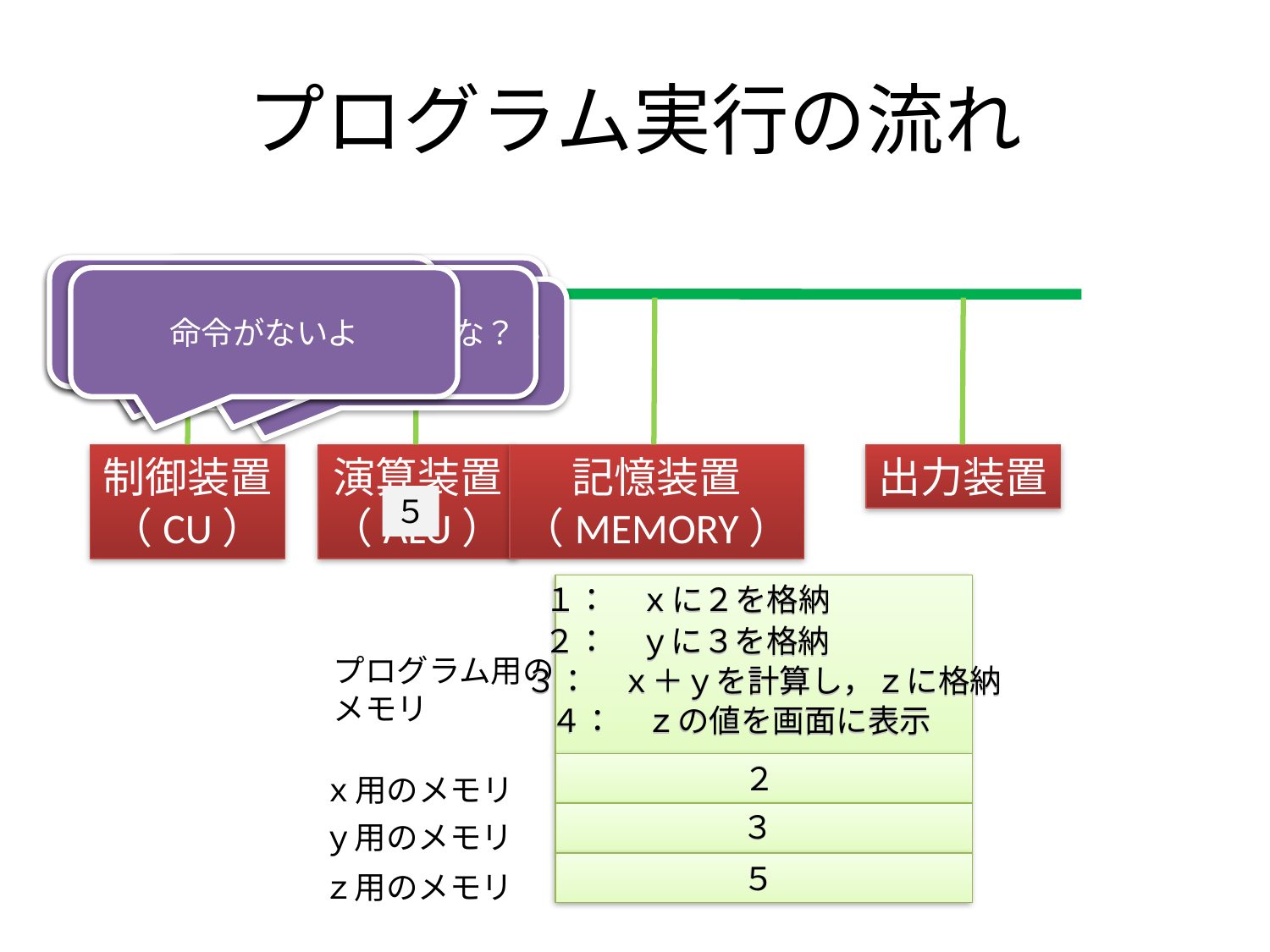

# プログラム実行の流れ
ｘのところに，２を入れるんだね！
ｙのところに，３を入れるんだね！
ｘとｙを足すんだね．ALU，計算して結果をZに入れて．
1行目の命令は何かな？
２行目の命令は何かな？
ｚの値を出力するんだね
命令がないよ
４行目の命令は何かな？
５行目の命令は何かな？
３行目の命令は何かな？
制御装置
（CU）
演算装置
（ALU）
記憶装置
（MEMORY）
出力装置
５
１：　ｘに２を格納

１：　ｘに２を格納
２：　ｙに３を格納
２：　ｙに３を格納
プログラム用の
メモリ
３：　ｘ＋ｙを計算し，ｚに格納
３：　ｘ＋ｙを計算し，ｚに格納
４：　ｚの値を画面に表示
４：　ｚの値を画面に表示
２
２

ｘ用のメモリ
３
３

ｙ用のメモリ

５
５
ｚ用のメモリ